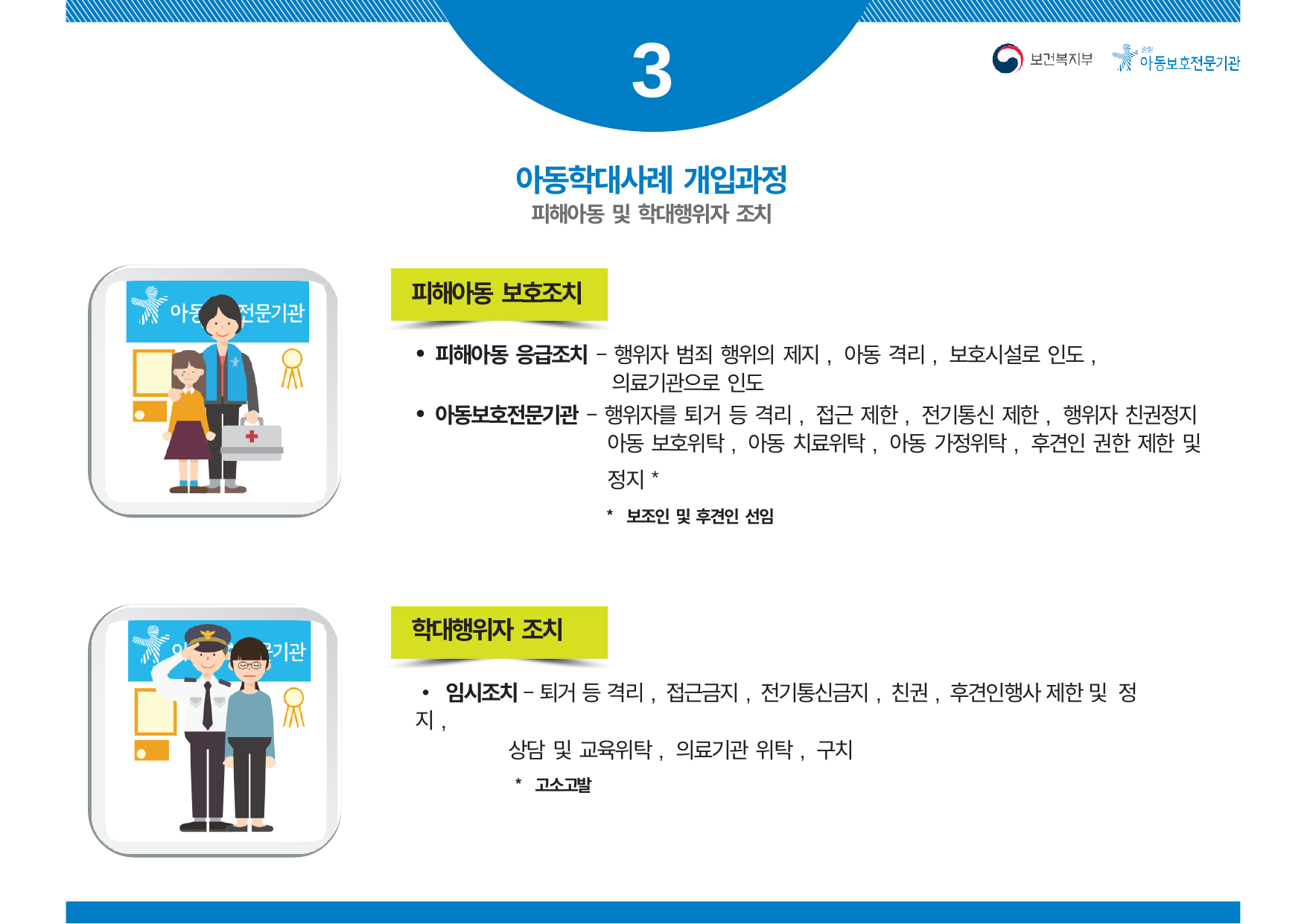

3

# 아동학대사례 개입과정
피해아동 및 학대행위자 조치

피해아동 보호조치

피해아동 응급조치 – 행위자 범죄 행위의 제지, 아동 격리, 보호시설로 인도,
의료기관으로 인도
아동보호전문기관 – 행위자를 퇴거 등 격리, 접근 제한, 전기통신 제한, 행위자 친권정지
아동 보호위탁, 아동 치료위탁, 아동 가정위탁, 후견인 권한 제한 및 정지*
* 보조인 및 후견인 선임

학대행위자 조치

• 임시조치 – 퇴거 등 격리, 접근금지, 전기통신금지, 친권, 후견인행사 제한 및  정지,
                   상담 및 교육위탁, 의료기관 위탁, 구치
             * 고소고발